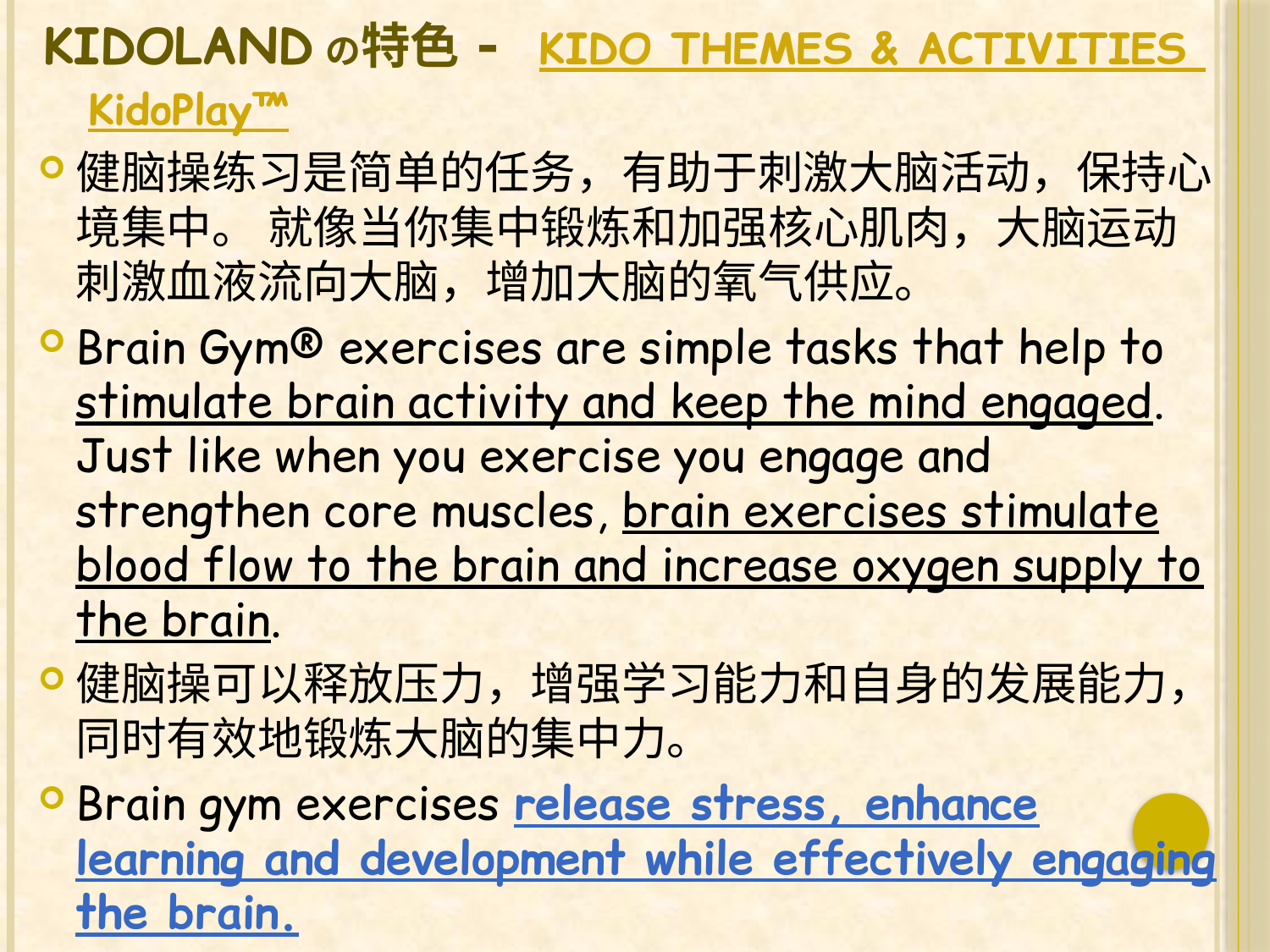

# Kidolandの特色- KIDO THEMES & ACTIVITIES
KidoPlay™
健脑操练习是简单的任务，有助于刺激大脑活动，保持心境集中。 就像当你集中锻炼和加强核心肌肉，大脑运动刺激血液流向大脑，增加大脑的氧气供应。
Brain Gym® exercises are simple tasks that help to stimulate brain activity and keep the mind engaged. Just like when you exercise you engage and strengthen core muscles, brain exercises stimulate blood flow to the brain and increase oxygen supply to the brain.
健脑操可以释放压力，增强学习能力和自身的发展能力，同时有效地锻炼大脑的集中力。
Brain gym exercises release stress, enhance learning and development while effectively engaging the brain.